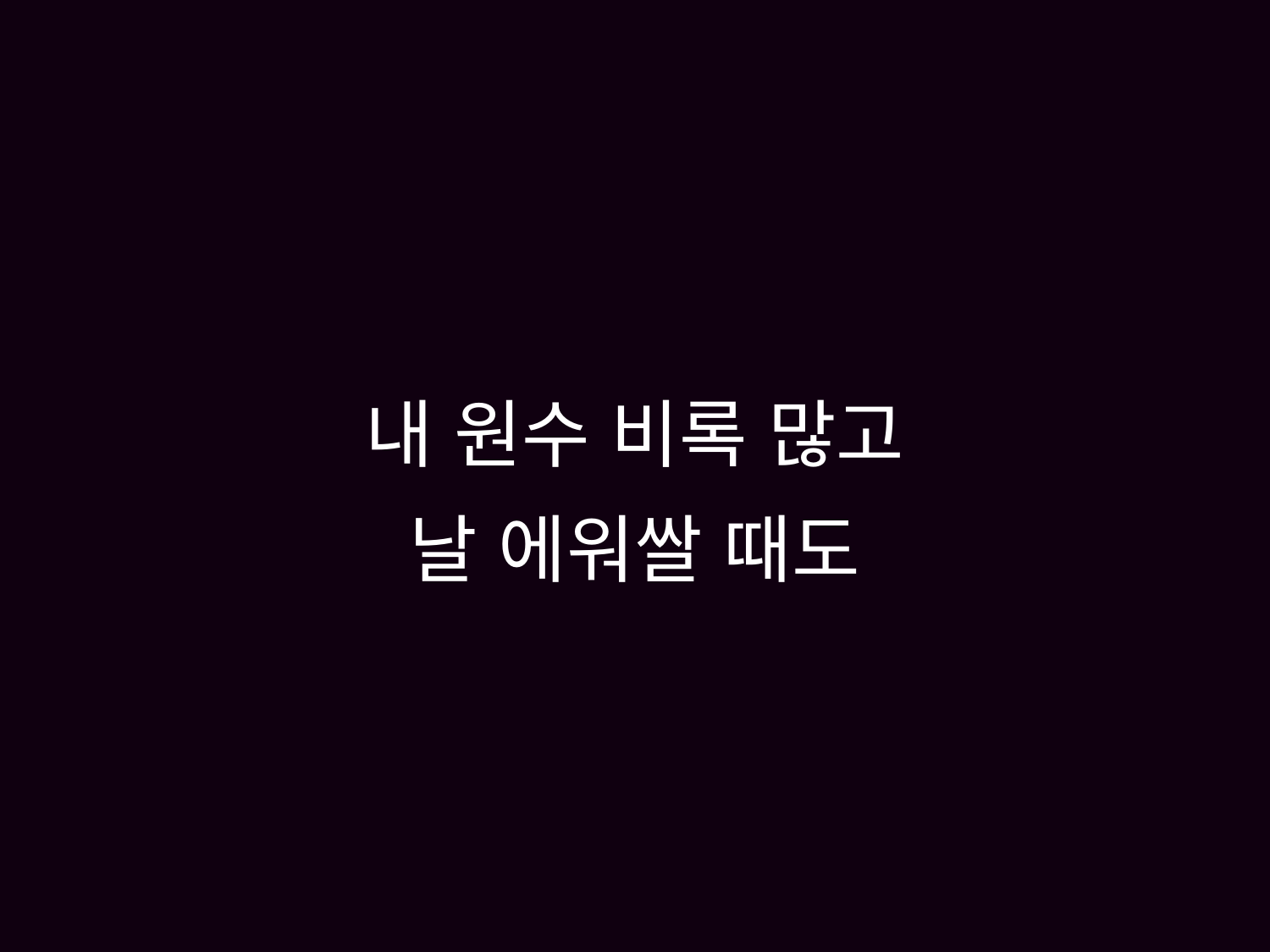

# 내 원수 비록 많고 날 에워쌀 때도